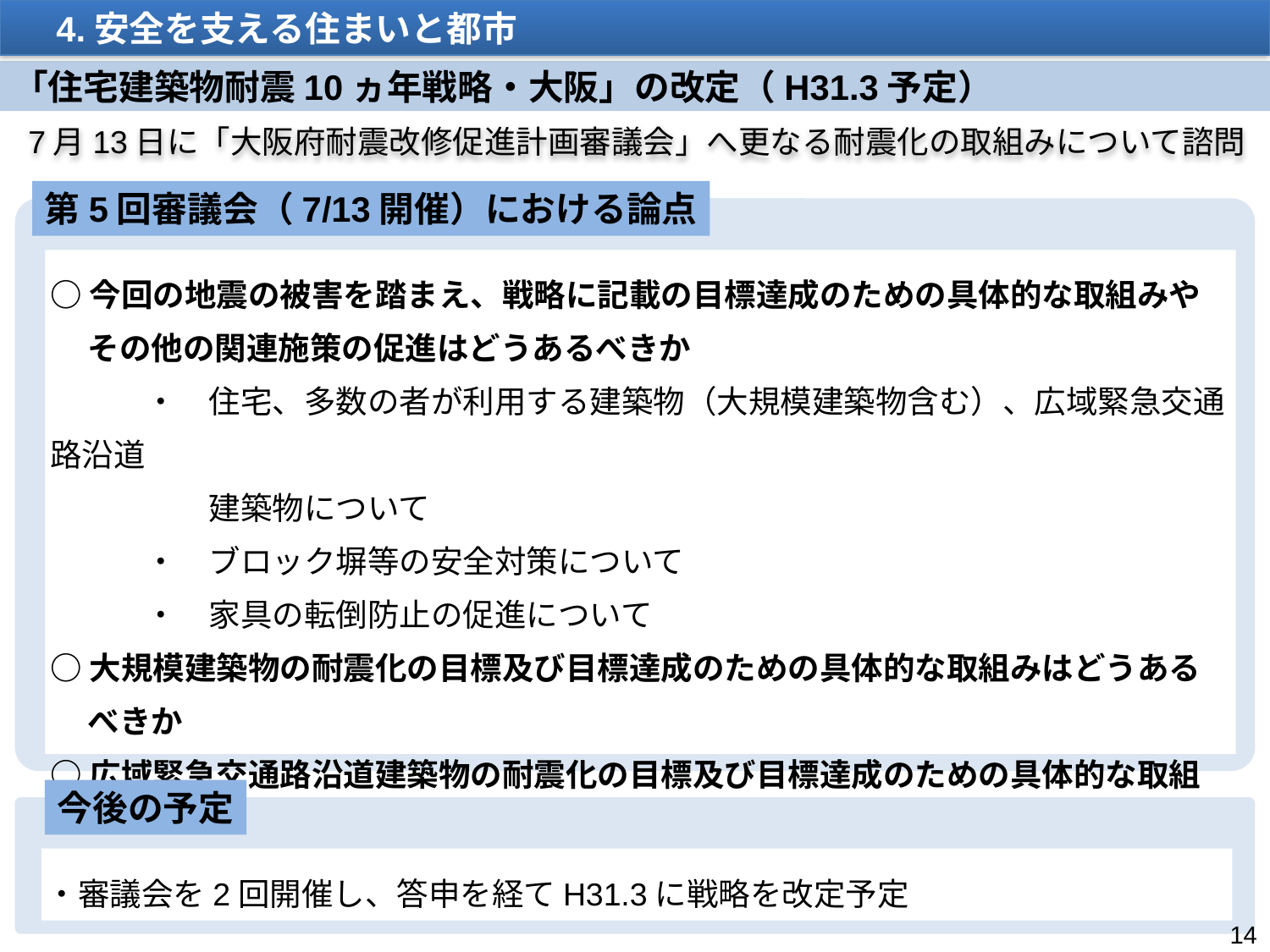

4.安全を支える住まいと都市
「住宅建築物耐震10ヵ年戦略・大阪」の改定（H31.3予定）
7月13日に「大阪府耐震改修促進計画審議会」へ更なる耐震化の取組みについて諮問
第5回審議会（7/13開催）における論点

○今回の地震の被害を踏まえ、戦略に記載の目標達成のための具体的な取組みやその他の関連施策の促進はどうあるべきか
　　　・　住宅、多数の者が利用する建築物（大規模建築物含む）、広域緊急交通路沿道
　　　　　建築物について
　　　・　ブロック塀等の安全対策について
　　　・　家具の転倒防止の促進について
○大規模建築物の耐震化の目標及び目標達成のための具体的な取組みはどうあるべきか
○広域緊急交通路沿道建築物の耐震化の目標及び目標達成のための具体的な取組みはどうあるべきか
今後の予定

・審議会を2回開催し、答申を経てH31.3に戦略を改定予定

14